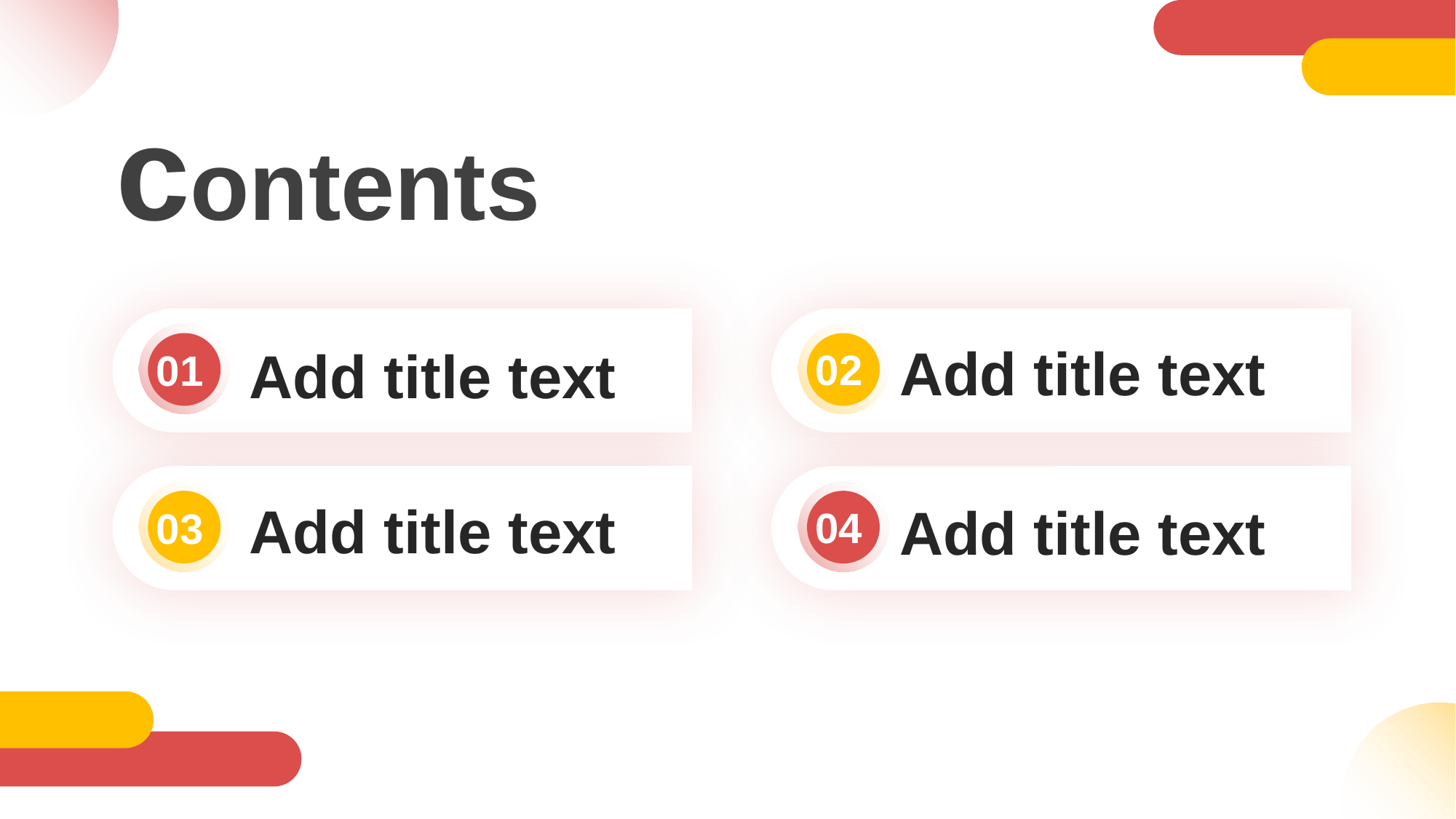

PPT下载 http://www.freeppt7.com/xiazai/

contents

Add title text
01

Add title text
02

Add title text
03

Add title text
04